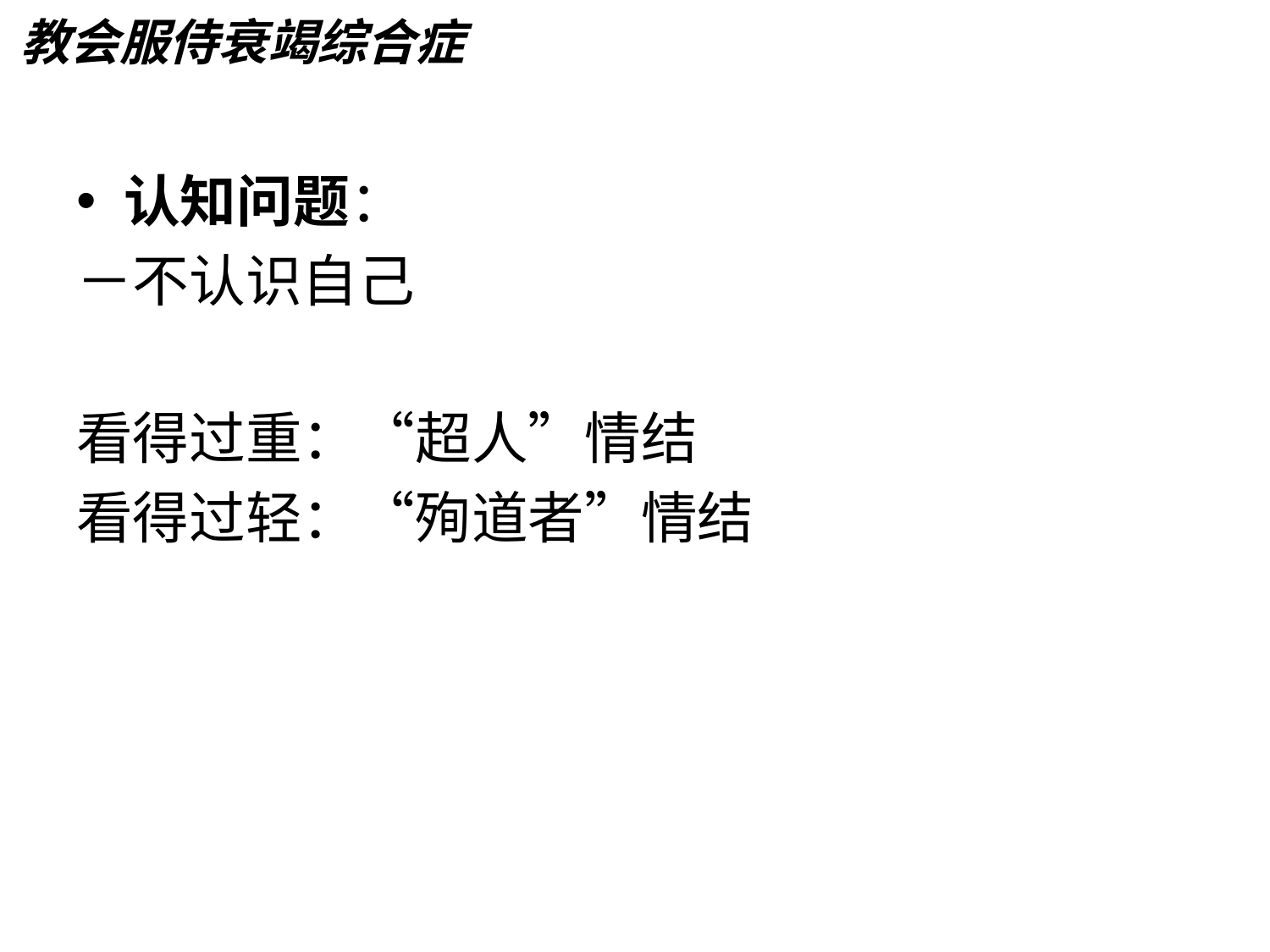

教会服侍衰竭综合症
认知问题：
－不认识自己

看得过重：“超人”情结
看得过轻：“殉道者”情结